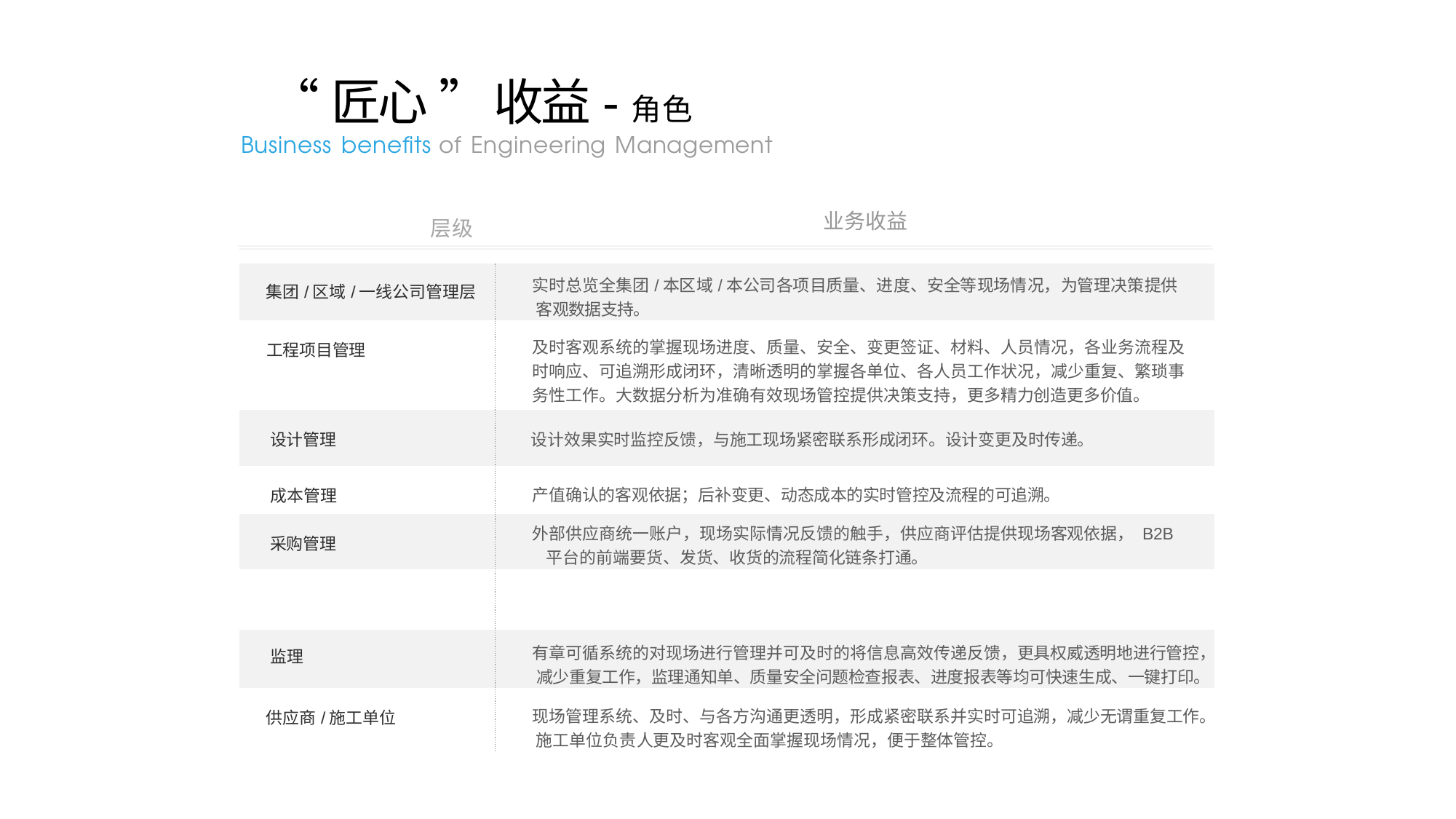

“匠心 ” 收益-角色
Business benefits of Engineering Management

层级                                                                  业务收益

| 集团/区域/一线公司管理层 | 实时总览全集团/本区域/本公司各项目质量、进度、安全等现场情况，为管理决策提供 客观数据支持。 |
| --- | --- |
| 工程项目管理 | 及时客观系统的掌握现场进度、质量、安全、变更签证、材料、人员情况，各业务流程及 时响应、可追溯形成闭环，清晰透明的掌握各单位、各人员工作状况，减少重复、繁琐事 务性工作。大数据分析为准确有效现场管控提供决策支持，更多精力创造更多价值。 |
| 设计管理 | 设计效果实时监控反馈，与施工现场紧密联系形成闭环。设计变更及时传递。 |
| 成本管理 | 产值确认的客观依据；后补变更、动态成本的实时管控及流程的可追溯。 |
| 采购管理 | 外部供应商统一账户，现场实际情况反馈的触手，供应商评估提供现场客观依据， B2B 平台的前端要货、发货、收货的流程简化链条打通。 |
|  |  |
| 监理 | 有章可循系统的对现场进行管理并可及时的将信息高效传递反馈，更具权威透明地进行管控， 减少重复工作，监理通知单、质量安全问题检查报表、进度报表等均可快速生成、一键打印。 |
| 供应商/施工单位 | 现场管理系统、及时、与各方沟通更透明，形成紧密联系并实时可追溯，减少无谓重复工作。 施工单位负责人更及时客观全面掌握现场情况，便于整体管控。 |